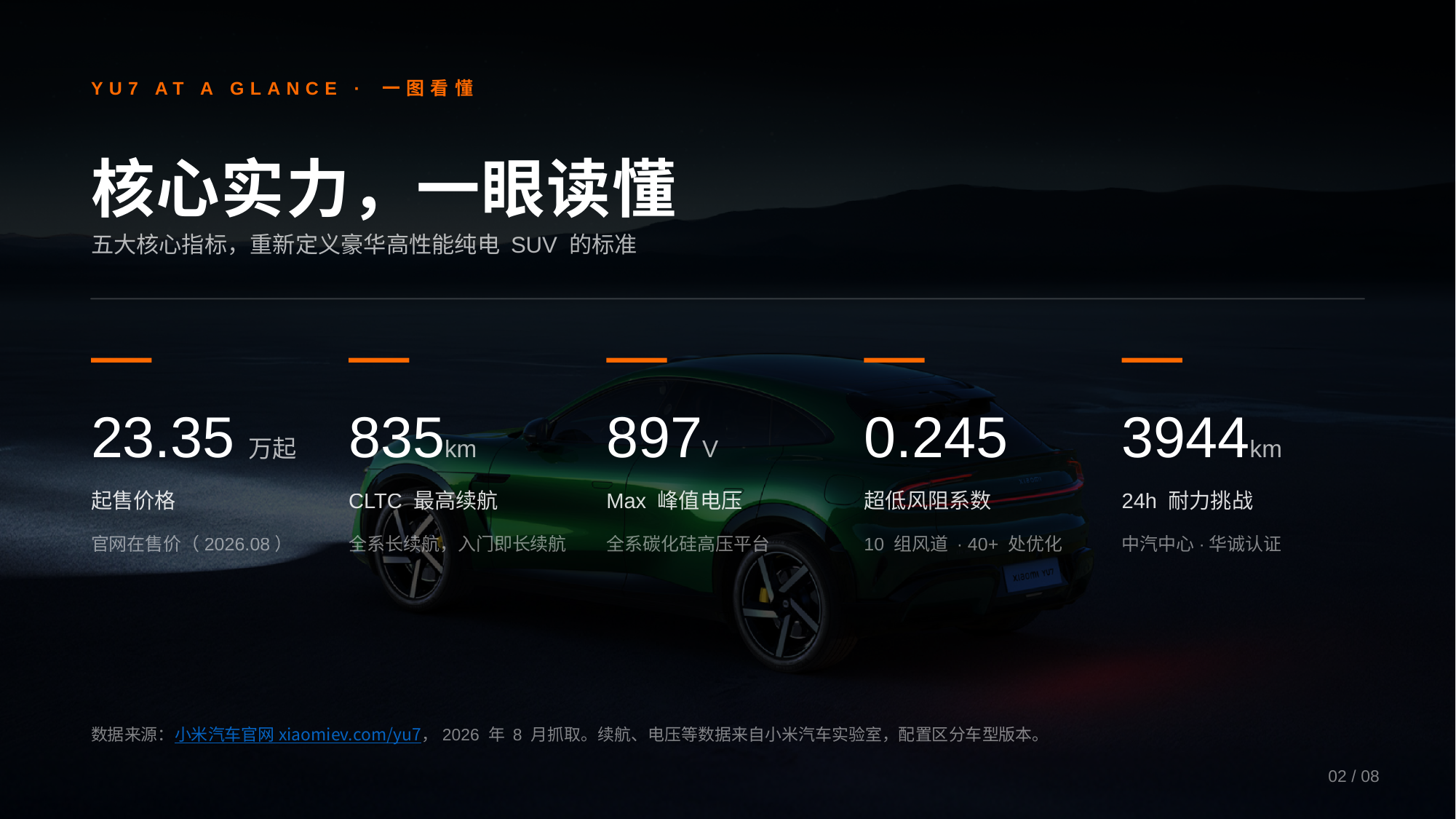

YU7 AT A GLANCE · 一图看懂
核心实力，一眼读懂
五大核心指标，重新定义豪华高性能纯电 SUV 的标准

23.35万起
835km
897V
0.245
3944km
起售价格
CLTC 最高续航
Max 峰值电压
超低风阻系数
24h 耐力挑战
官网在售价（2026.08）
全系长续航，入门即长续航
全系碳化硅高压平台
10 组风道 · 40+ 处优化
中汽中心·华诚认证
数据来源：小米汽车官网 xiaomiev.com/yu7，2026 年 8 月抓取。续航、电压等数据来自小米汽车实验室，配置区分车型版本。
02 / 08